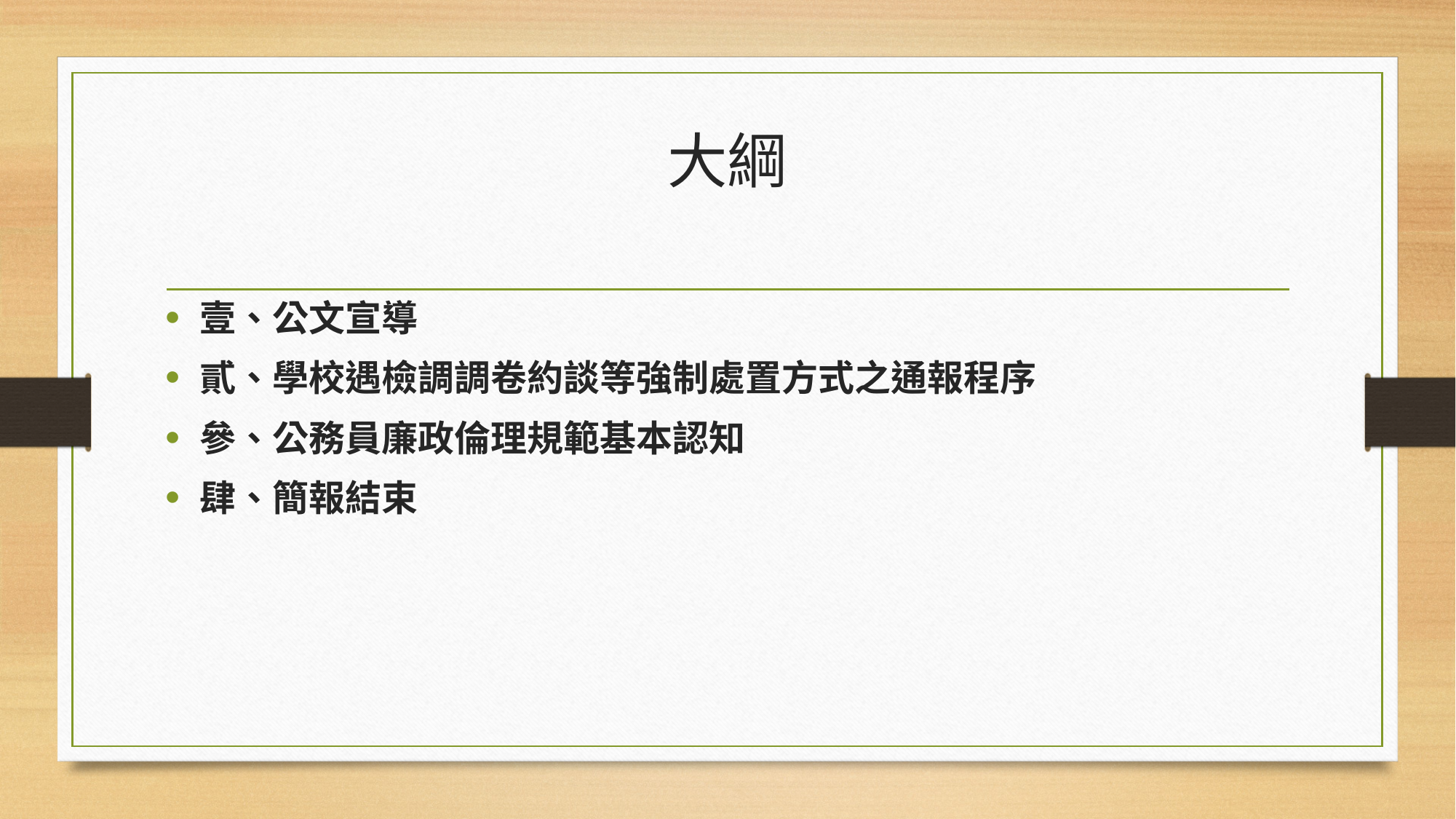

# 大綱
壹、公文宣導
貳、學校遇檢調調卷約談等強制處置方式之通報程序
參、公務員廉政倫理規範基本認知
肆、簡報結束